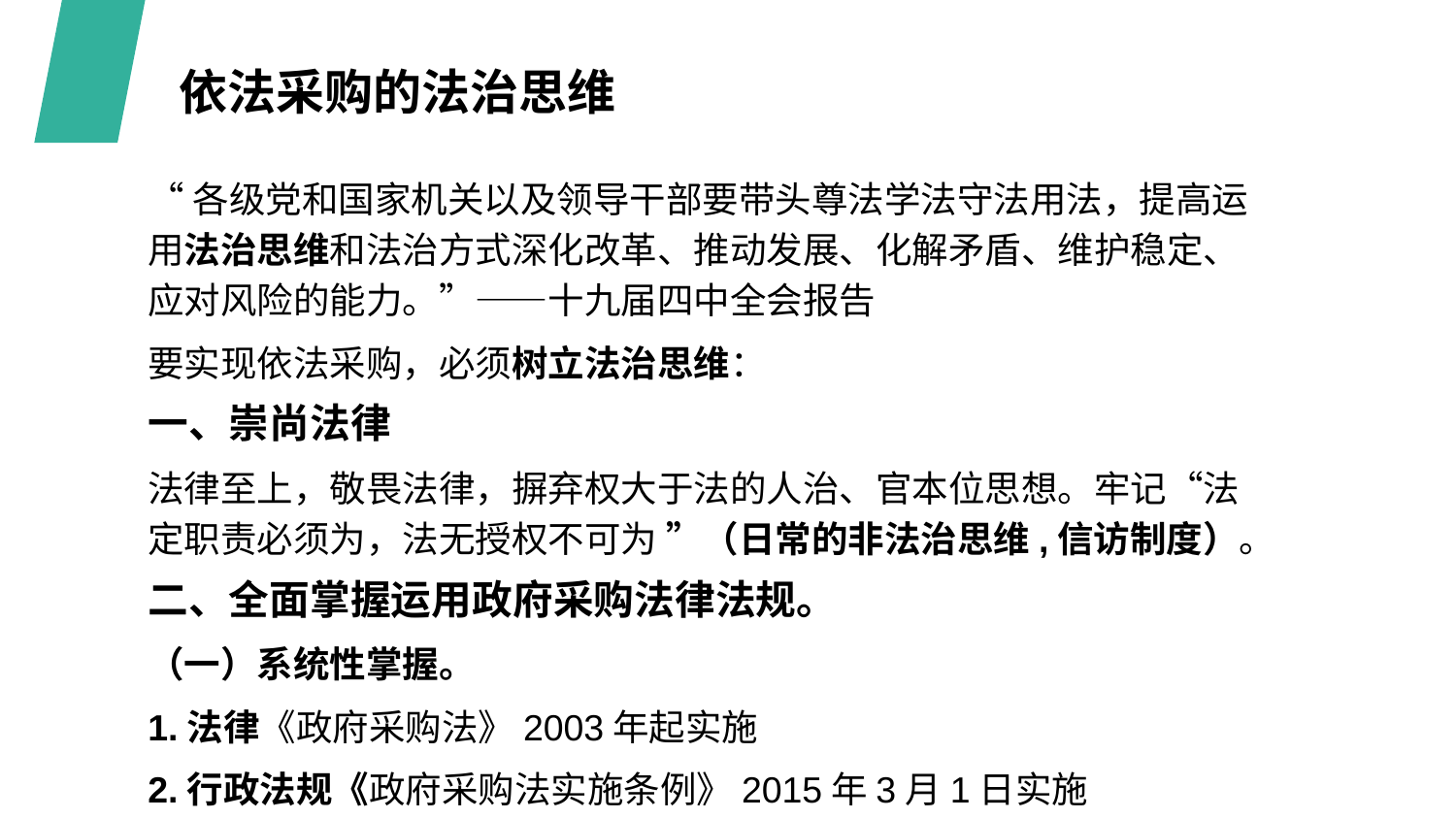

依法采购的法治思维
“各级党和国家机关以及领导干部要带头尊法学法守法用法，提高运用法治思维和法治方式深化改革、推动发展、化解矛盾、维护稳定、应对风险的能力。”——十九届四中全会报告
要实现依法采购，必须树立法治思维：
一、崇尚法律
法律至上，敬畏法律，摒弃权大于法的人治、官本位思想。牢记“法定职责必须为，法无授权不可为 ”（日常的非法治思维,信访制度）。
二、全面掌握运用政府采购法律法规。
（一）系统性掌握。
1.法律《政府采购法》2003年起实施
2.行政法规《政府采购法实施条例》2015年3月1日实施